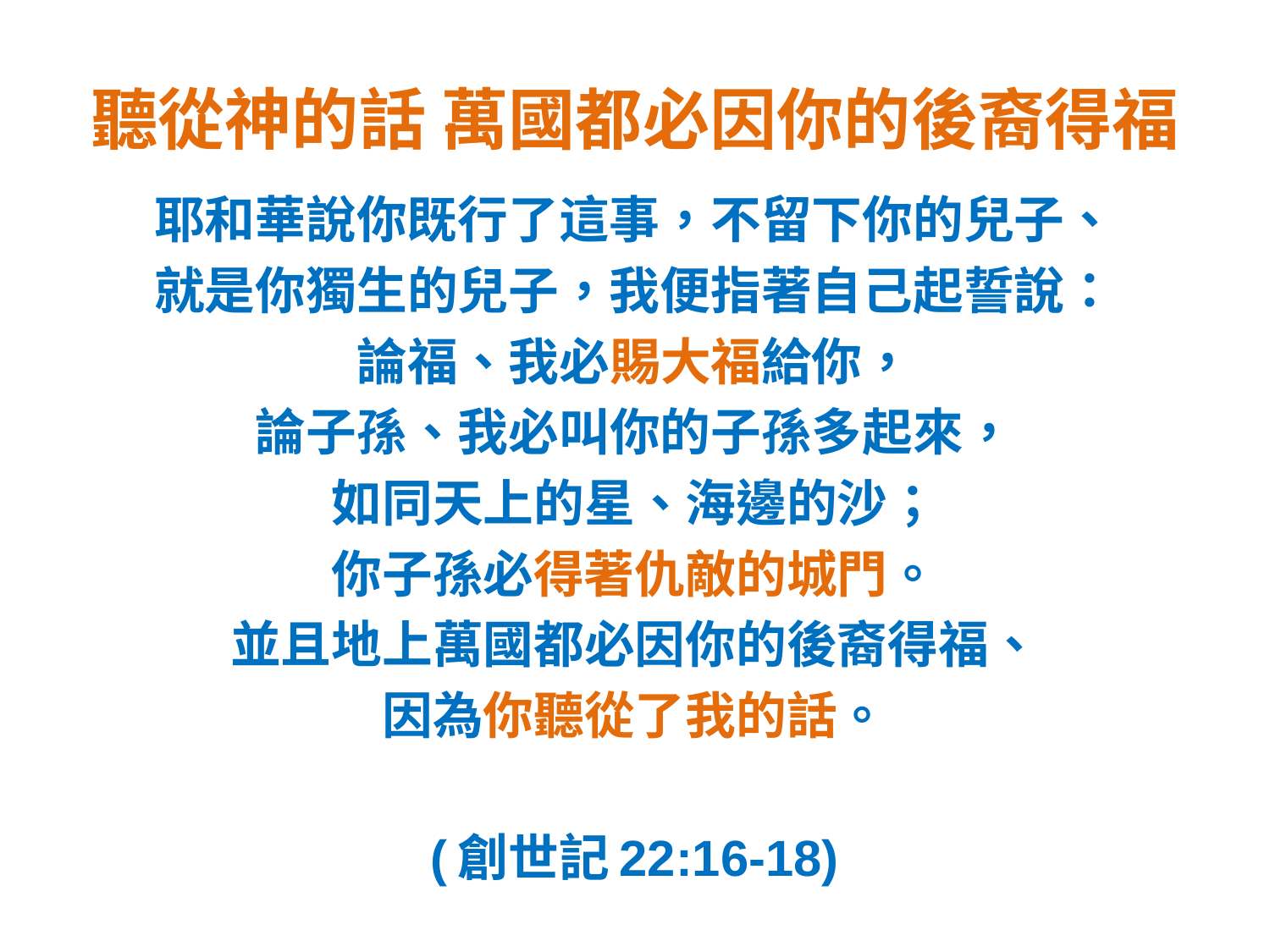

# 聽從神的話 萬國都必因你的後裔得福
耶和華說你既行了這事，不留下你的兒子、
就是你獨生的兒子，我便指著自己起誓說：
論福、我必賜大福給你，
論子孫、我必叫你的子孫多起來，
如同天上的星、海邊的沙；
你子孫必得著仇敵的城門。
並且地上萬國都必因你的後裔得福、
因為你聽從了我的話。

(創世記22:16-18)